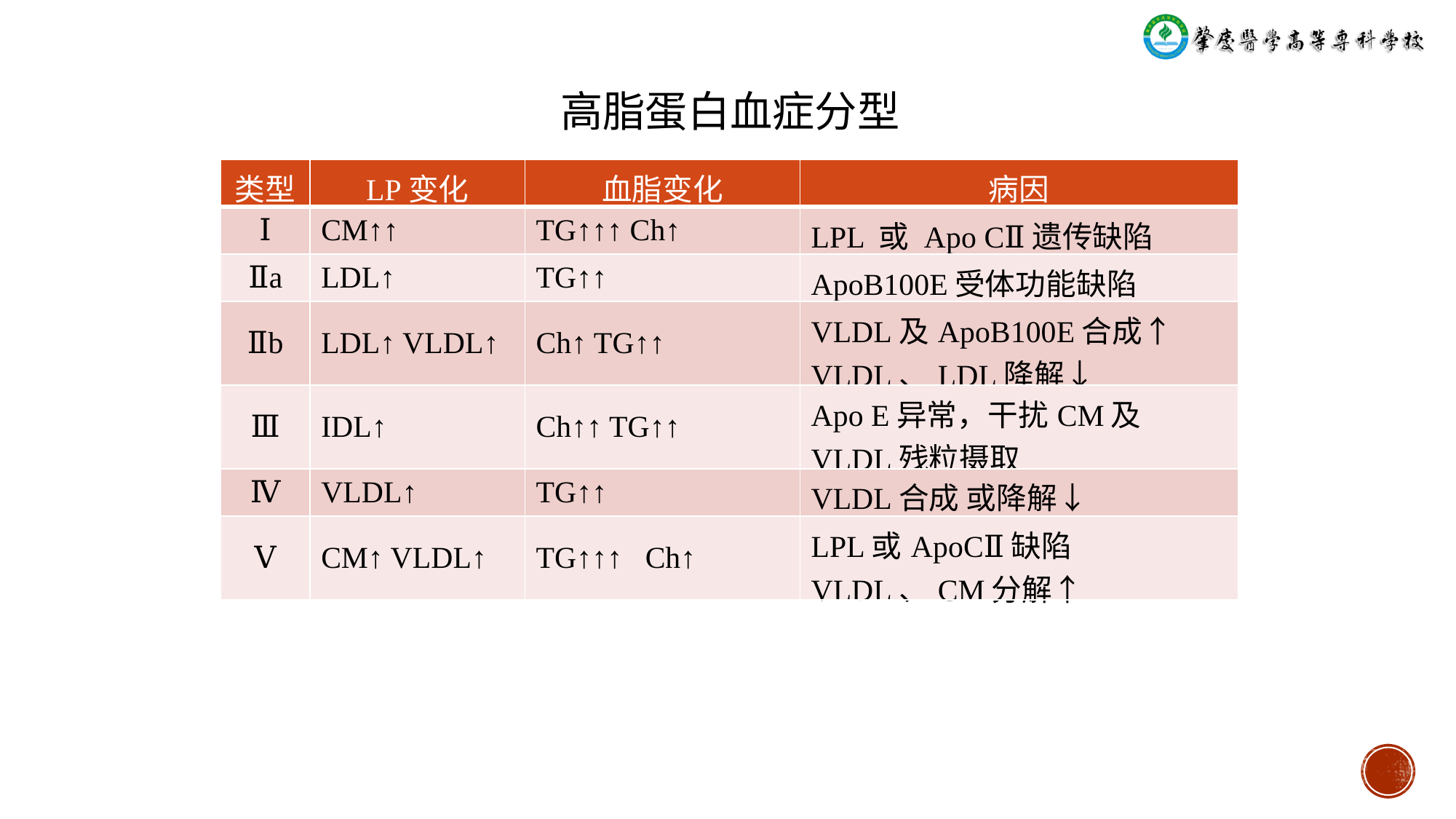

# 高脂蛋白血症分型
| 类型 | LP变化 | 血脂变化 | 病因 |
| --- | --- | --- | --- |
| Ⅰ | CM↑↑ | TG↑↑↑ Ch↑ | LPL 或 Apo CⅡ遗传缺陷 |
| Ⅱa | LDL↑ | TG↑↑ | ApoB100E受体功能缺陷 |
| Ⅱb | LDL↑ VLDL↑ | Ch↑ TG↑↑ | VLDL及ApoB100E合成↑ VLDL、LDL降解↓ |
| Ⅲ | IDL↑ | Ch↑↑ TG↑↑ | Apo E异常，干扰CM及VLDL残粒摄取 |
| Ⅳ | VLDL↑ | TG↑↑ | VLDL合成 或降解↓ |
| Ⅴ | CM↑ VLDL↑ | TG↑↑↑ Ch↑ | LPL或ApoCⅡ缺陷 VLDL、CM分解↑ |